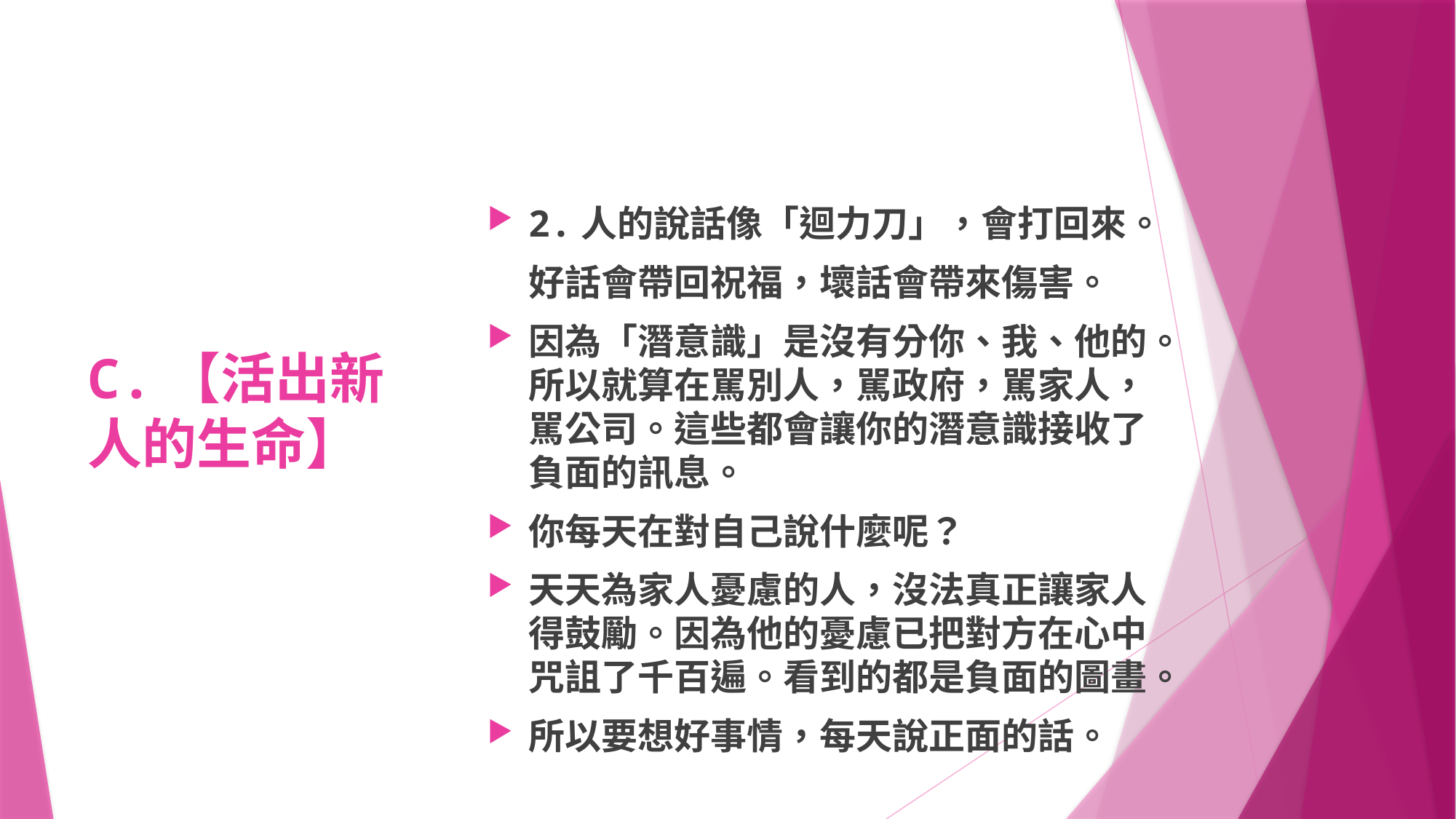

# C.【活出新人的生命】
2.人的說話像「迴力刀」，會打回來。
    好話會帶回祝福，壞話會帶來傷害。
因為「潛意識」是沒有分你、我、他的。所以就算在駡別人，駡政府，駡家人，駡公司。這些都會讓你的潛意識接收了負面的訊息。
你每天在對自己說什麼呢？
天天為家人憂慮的人，沒法真正讓家人得鼓勵。因為他的憂慮已把對方在心中咒詛了千百遍。看到的都是負面的圖畫。
所以要想好事情，每天說正面的話。